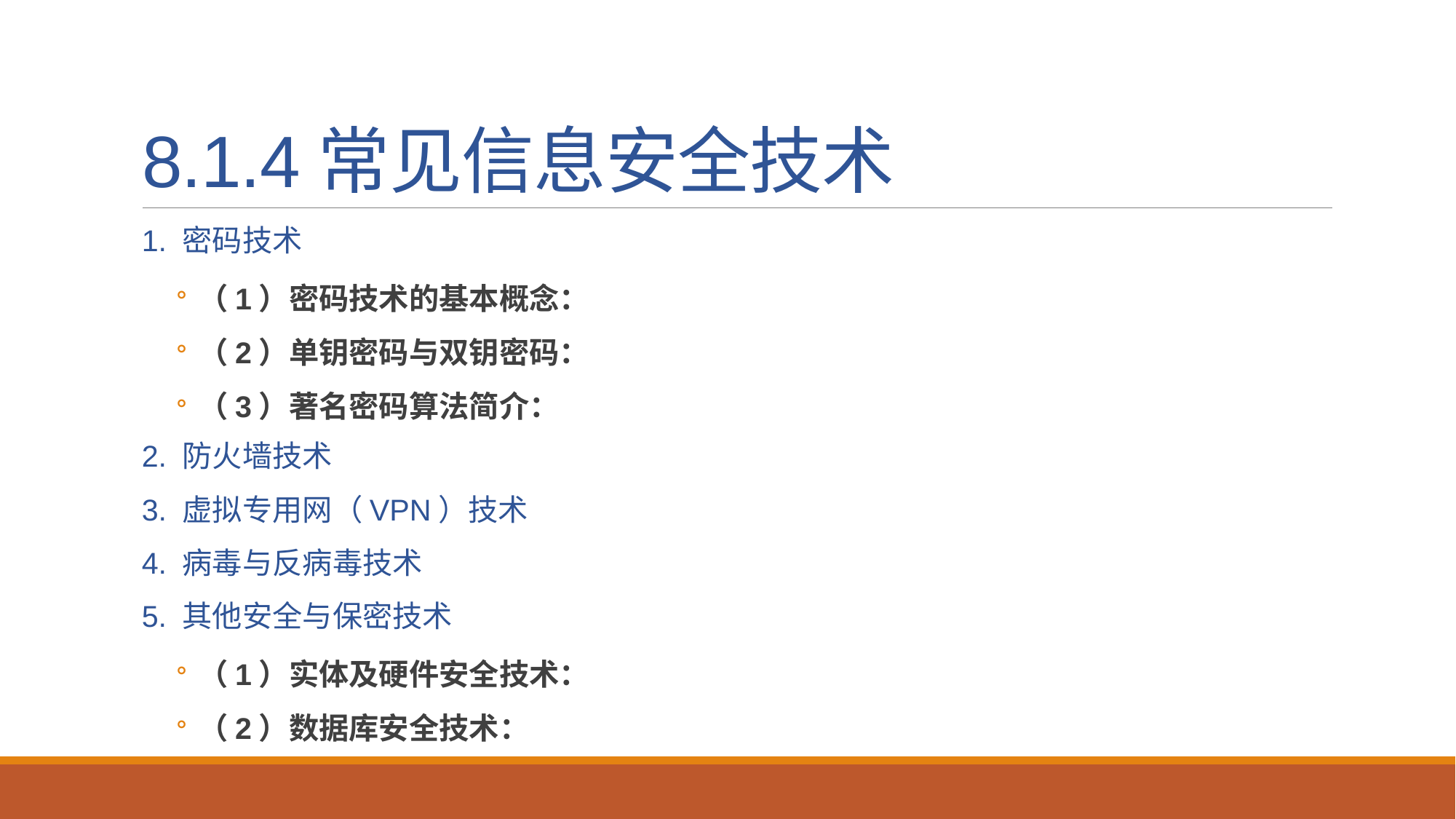

# 8.1.4常见信息安全技术
1. 密码技术
（1）密码技术的基本概念：
（2）单钥密码与双钥密码：
（3）著名密码算法简介：
2. 防火墙技术
3. 虚拟专用网（VPN）技术
4. 病毒与反病毒技术
5. 其他安全与保密技术
（1）实体及硬件安全技术：
（2）数据库安全技术：